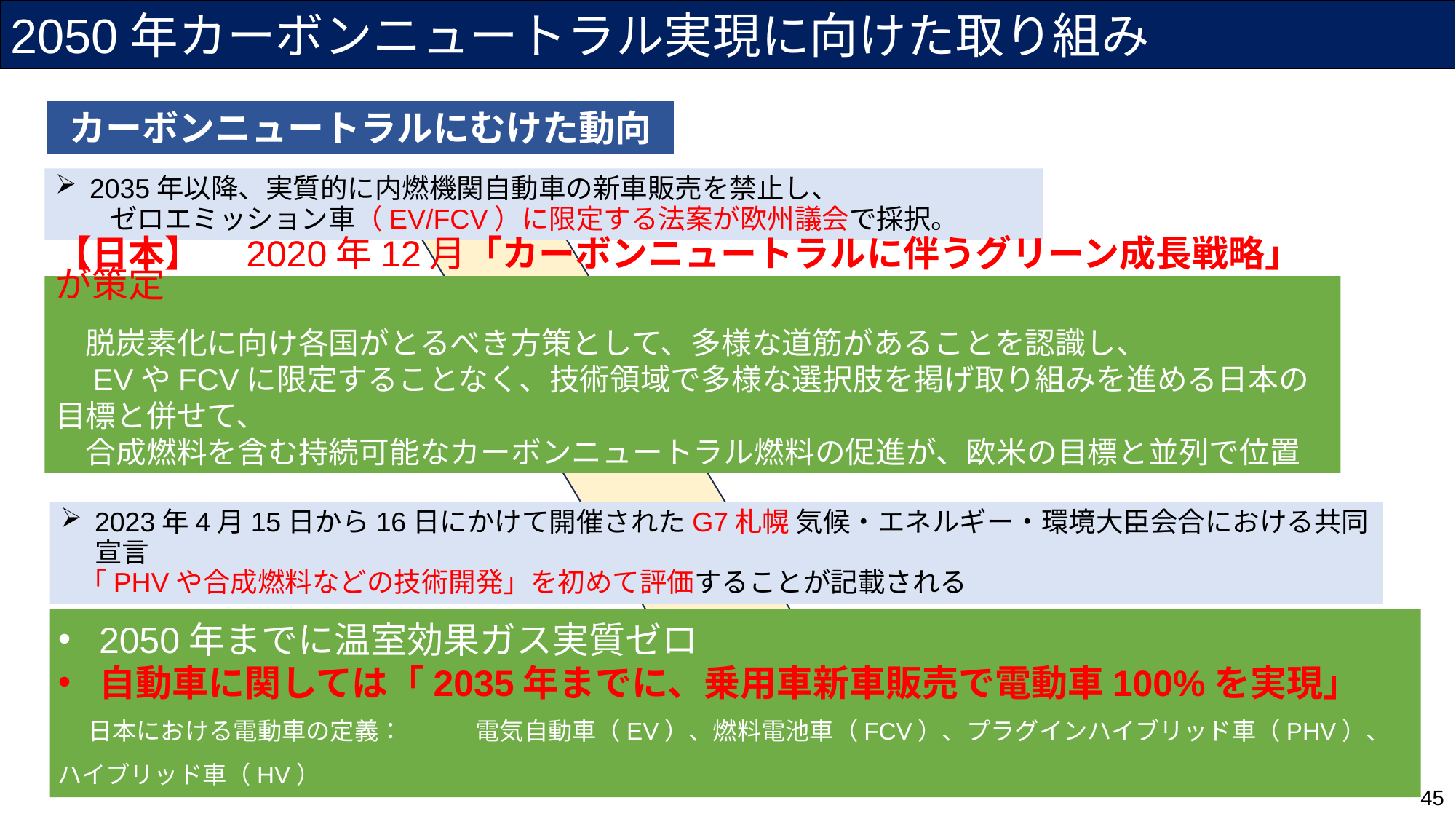

2050年カーボンニュートラル実現に向けた取り組み
カーボンニュートラルにむけた動向
2035年以降、実質的に内燃機関自動車の新車販売を禁止し、
　　ゼロエミッション車（EV/FCV）に限定する法案が欧州議会で採択。

【日本】　2020年12月「カーボンニュートラルに伴うグリーン成長戦略」が策定

　脱炭素化に向け各国がとるべき方策として、多様な道筋があることを認識し、
　EVやFCVに限定することなく、技術領域で多様な選択肢を掲げ取り組みを進める日本の目標と併せて、
　合成燃料を含む持続可能なカーボンニュートラル燃料の促進が、欧米の目標と並列で位置づけられた。
2023年4月15日から16日にかけて開催されたG7札幌 気候・エネルギー・環境大臣会合における共同宣言
  「PHVや合成燃料などの技術開発」を初めて評価することが記載される
2050年までに温室効果ガス実質ゼロ
自動車に関しては「2035年までに、乗用車新車販売で電動車100%を実現」
　日本における電動車の定義：　　　電気自動車（EV）、燃料電池車（FCV）、プラグインハイブリッド車（PHV）、ハイブリッド車（HV）
45